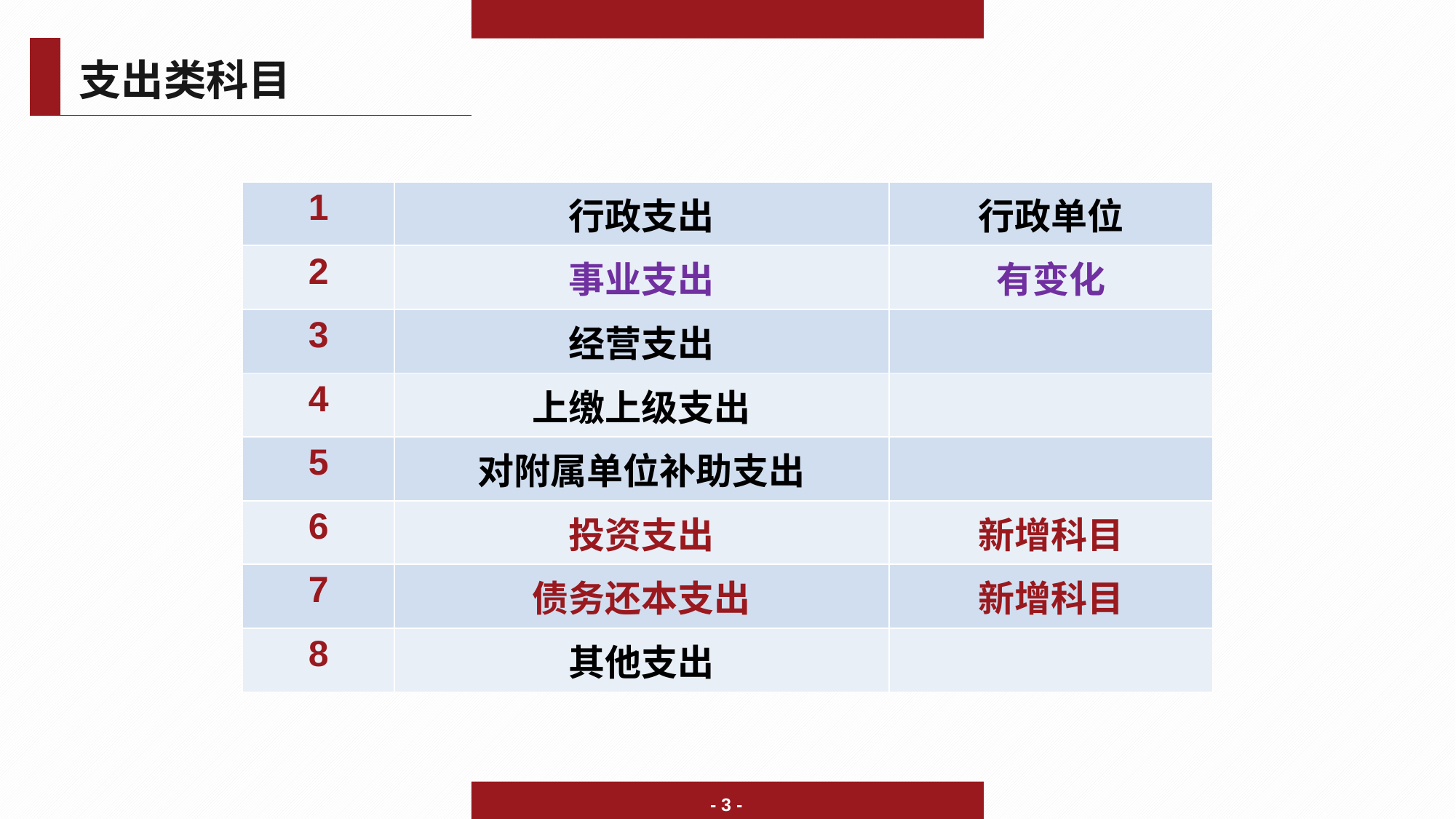

支出类科目
| 1 | 行政支出 | 行政单位 |
| --- | --- | --- |
| 2 | 事业支出 | 有变化 |
| 3 | 经营支出 |  |
| 4 | 上缴上级支出 |  |
| 5 | 对附属单位补助支出 |  |
| 6 | 投资支出 | 新增科目 |
| 7 | 债务还本支出 | 新增科目 |
| 8 | 其他支出 |  |

- 3 -